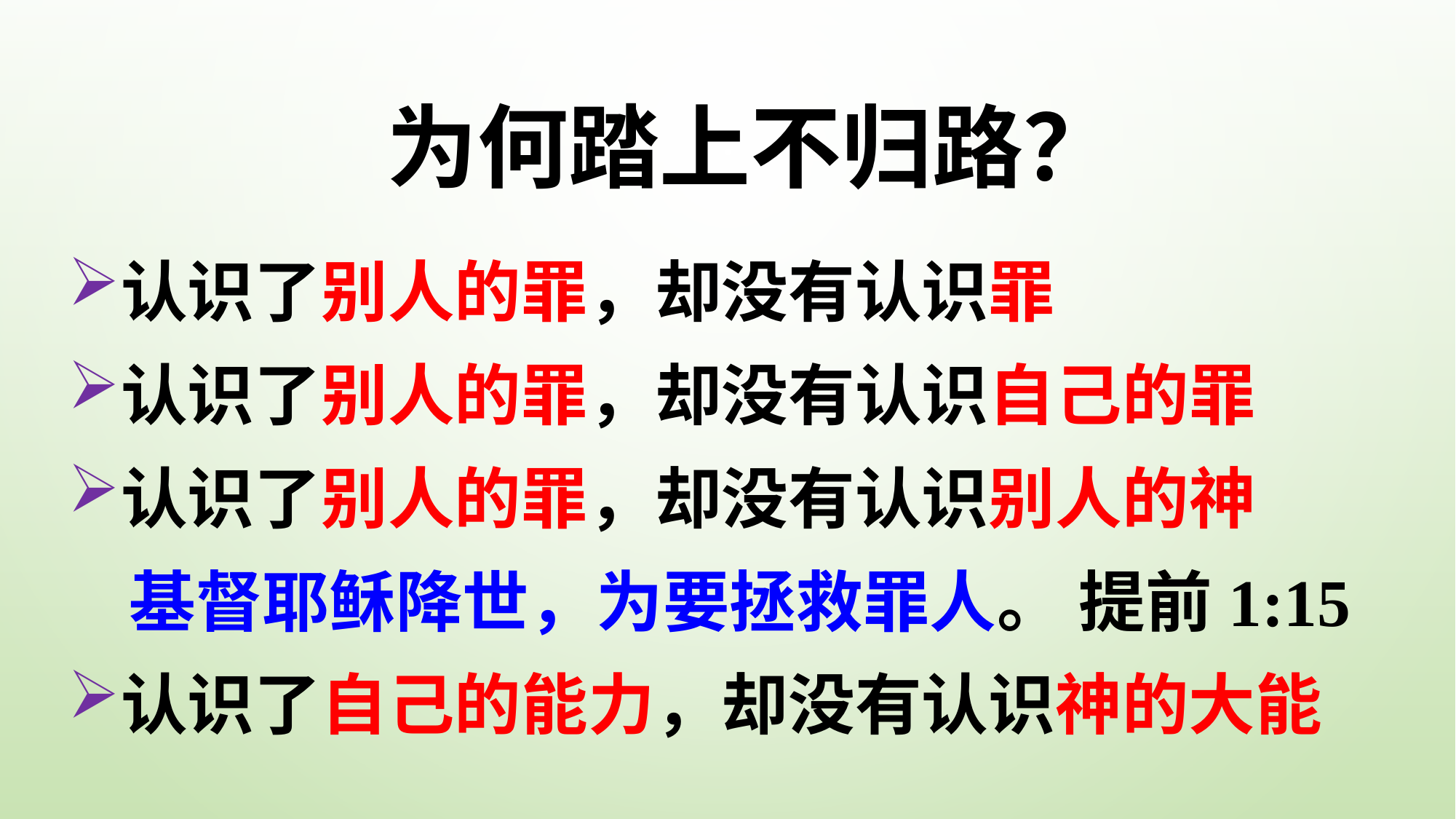

# 为何踏上不归路？
认识了别人的罪，却没有认识罪
认识了别人的罪，却没有认识自己的罪
认识了别人的罪，却没有认识别人的神
   基督耶稣降世，为要拯救罪人。 提前1:15
认识了自己的能力，却没有认识神的大能